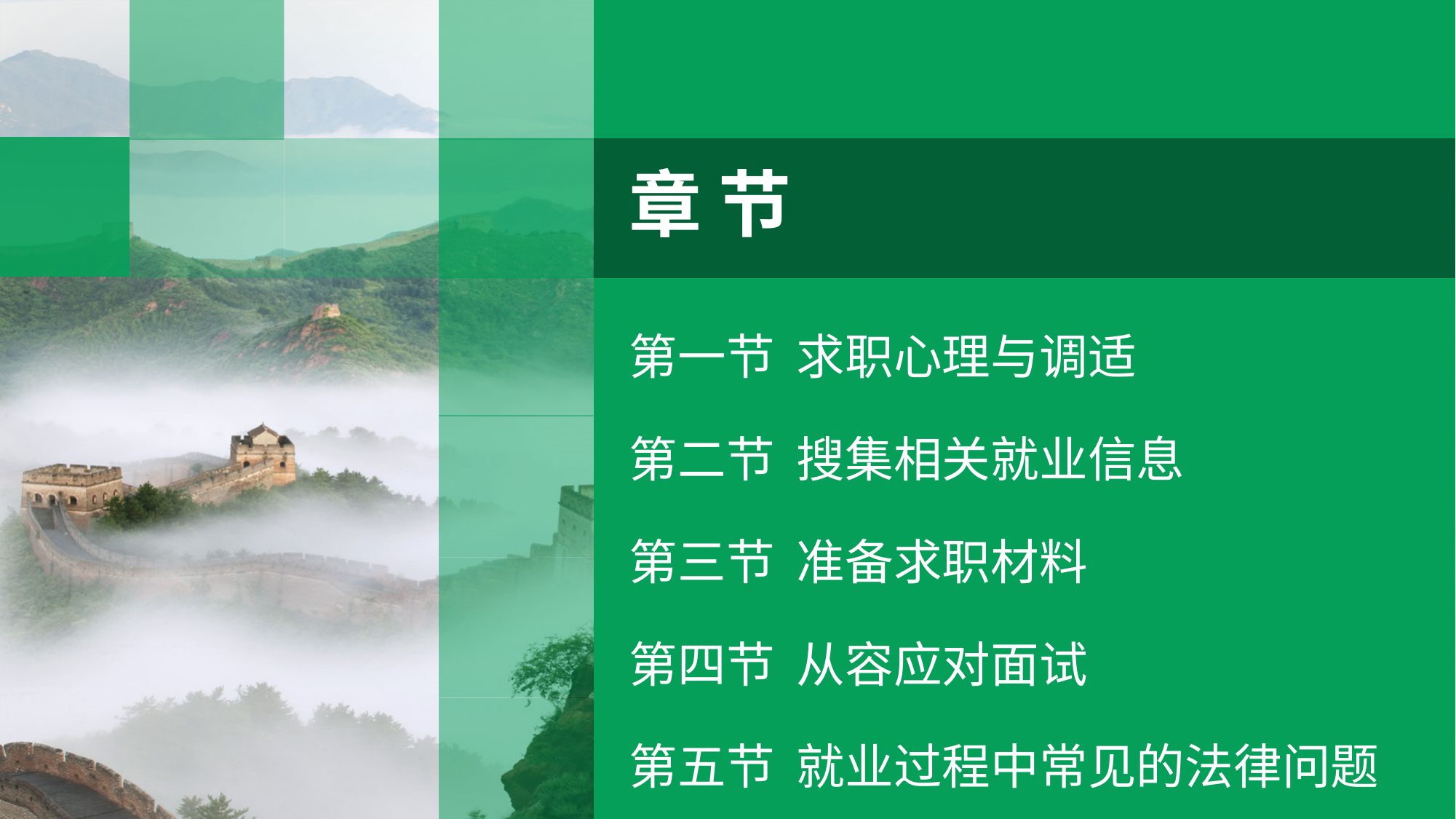

章 节
第一节  求职心理与调适
第二节  搜集相关就业信息
第三节  准备求职材料
第四节  从容应对面试
第五节  就业过程中常见的法律问题